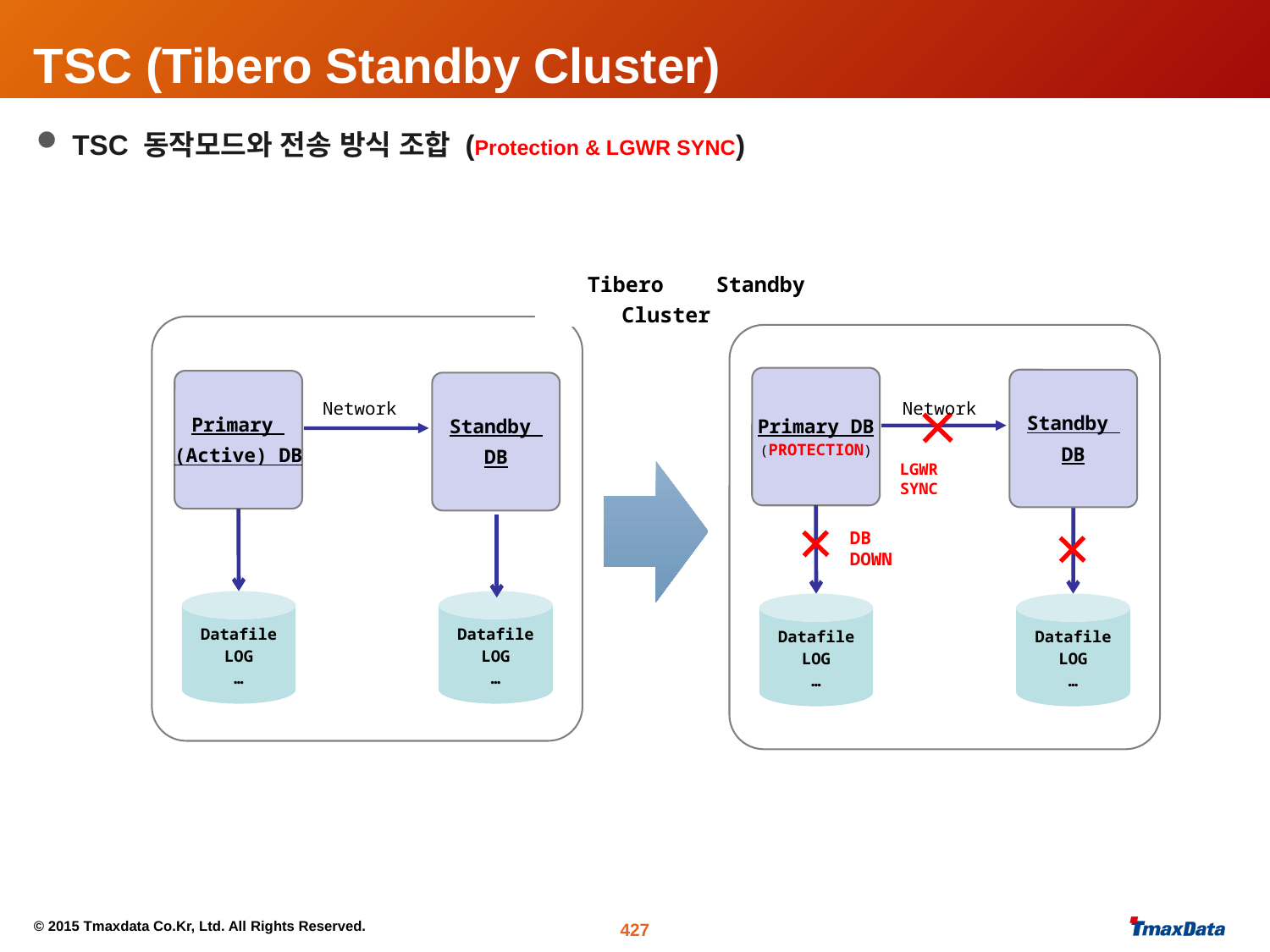

# TSC (Tibero Standby Cluster)
 TSC 동작모드와 전송 방식 조합 (Protection & LGWR SYNC)

 Tibero Standby Cluster

Primary
(Active) DB
Standby
DB
Network

Datafile
LOG
…
Datafile
LOG
…

Primary DB
(PROTECTION)
Standby
DB

LGWR SYNC
Datafile
LOG
…
Datafile
LOG
…
Network

DB  DOWN